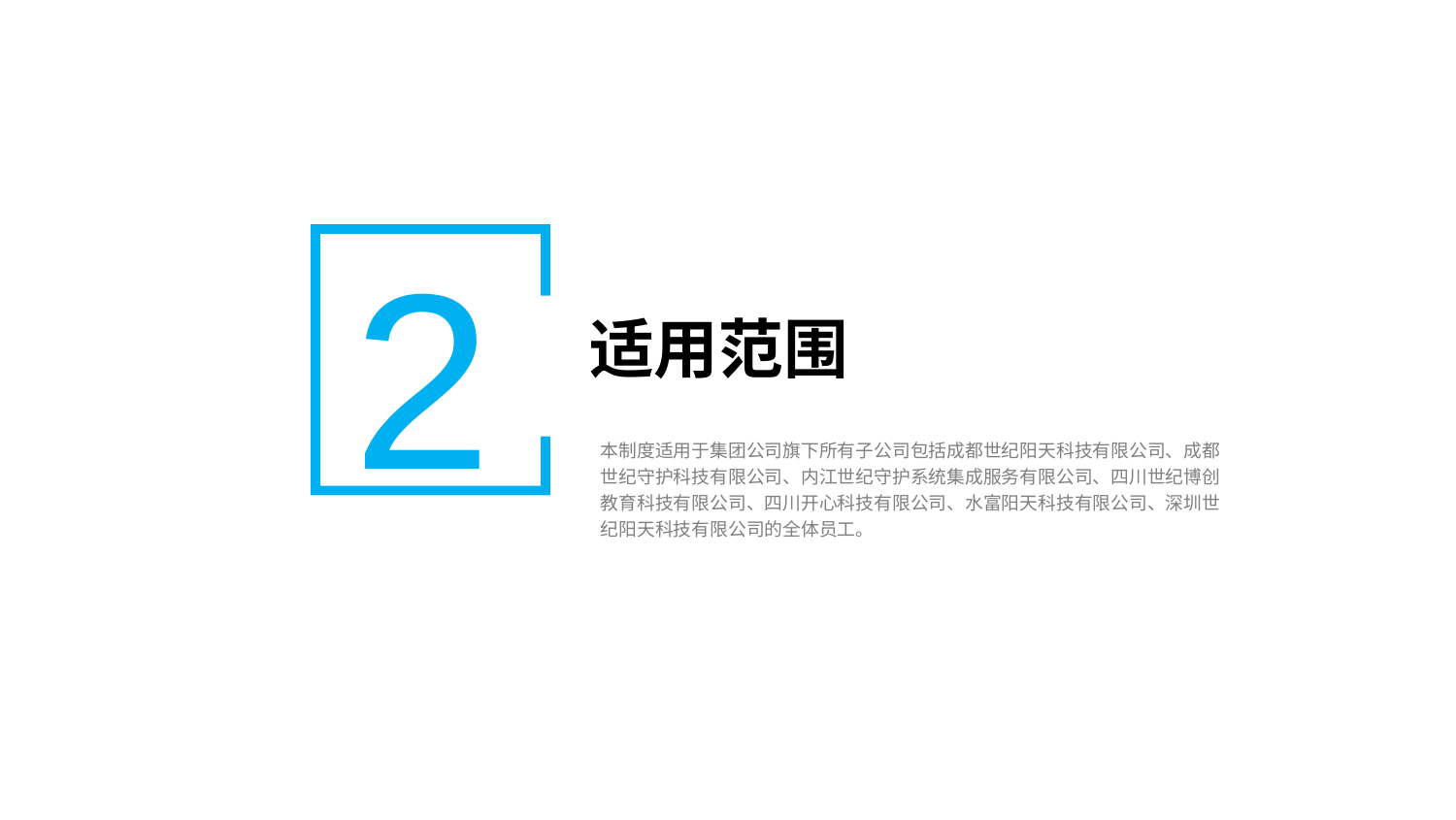

2

适用范围
本制度适用于集团公司旗下所有子公司包括成都世纪阳天科技有限公司、成都世纪守护科技有限公司、内江世纪守护系统集成服务有限公司、四川世纪博创教育科技有限公司、四川开心科技有限公司、水富阳天科技有限公司、深圳世纪阳天科技有限公司的全体员工。